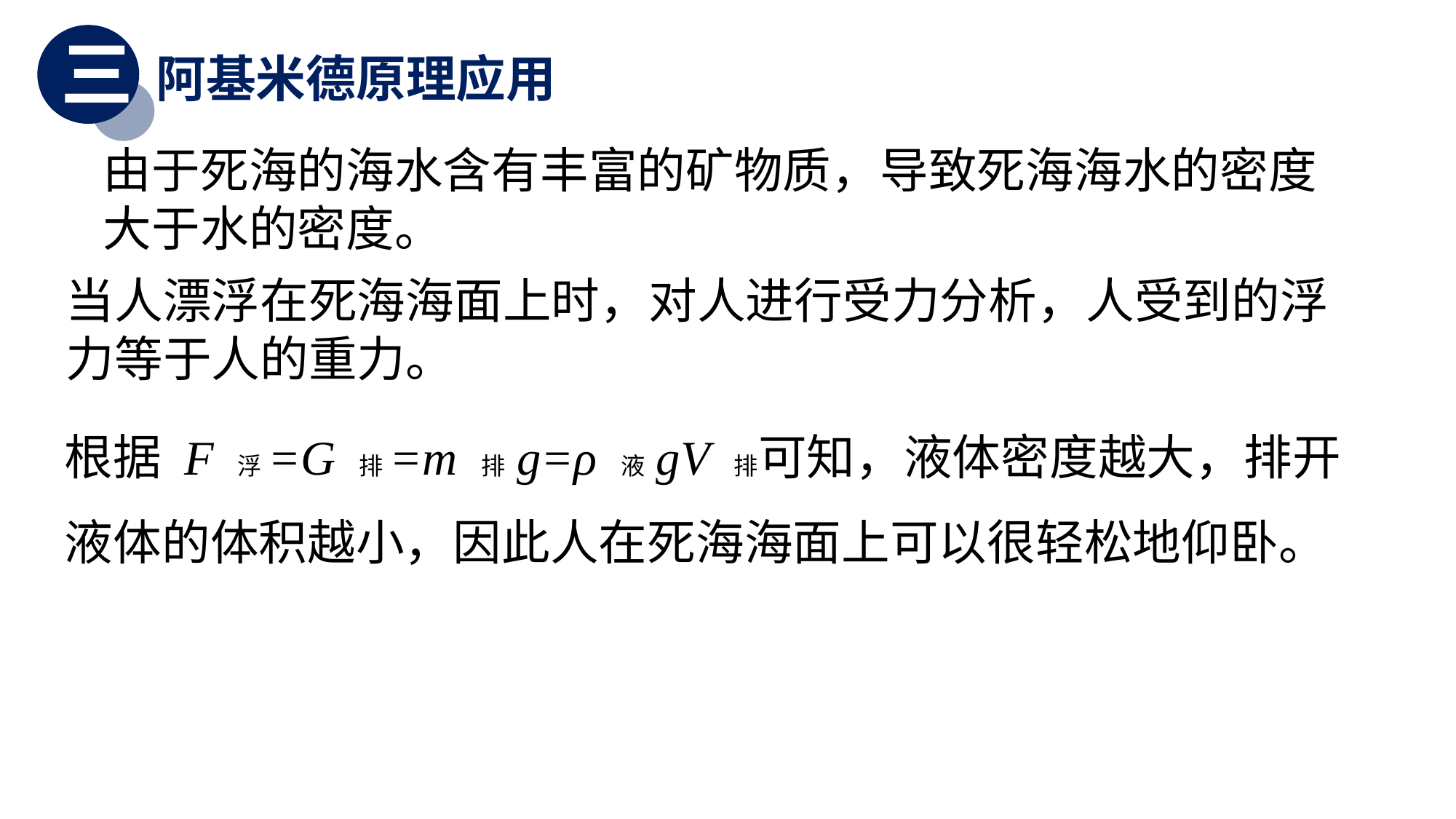

三

阿基米德原理应用

由于死海的海水含有丰富的矿物质，导致死海海水的密度大于水的密度。
当人漂浮在死海海面上时，对人进行受力分析，人受到的浮力等于人的重力。
根据 F 浮=G 排=m 排 g=ρ 液 gV 排可知，液体密度越大，排开液体的体积越小，因此人在死海海面上可以很轻松地仰卧。
小猪快跑